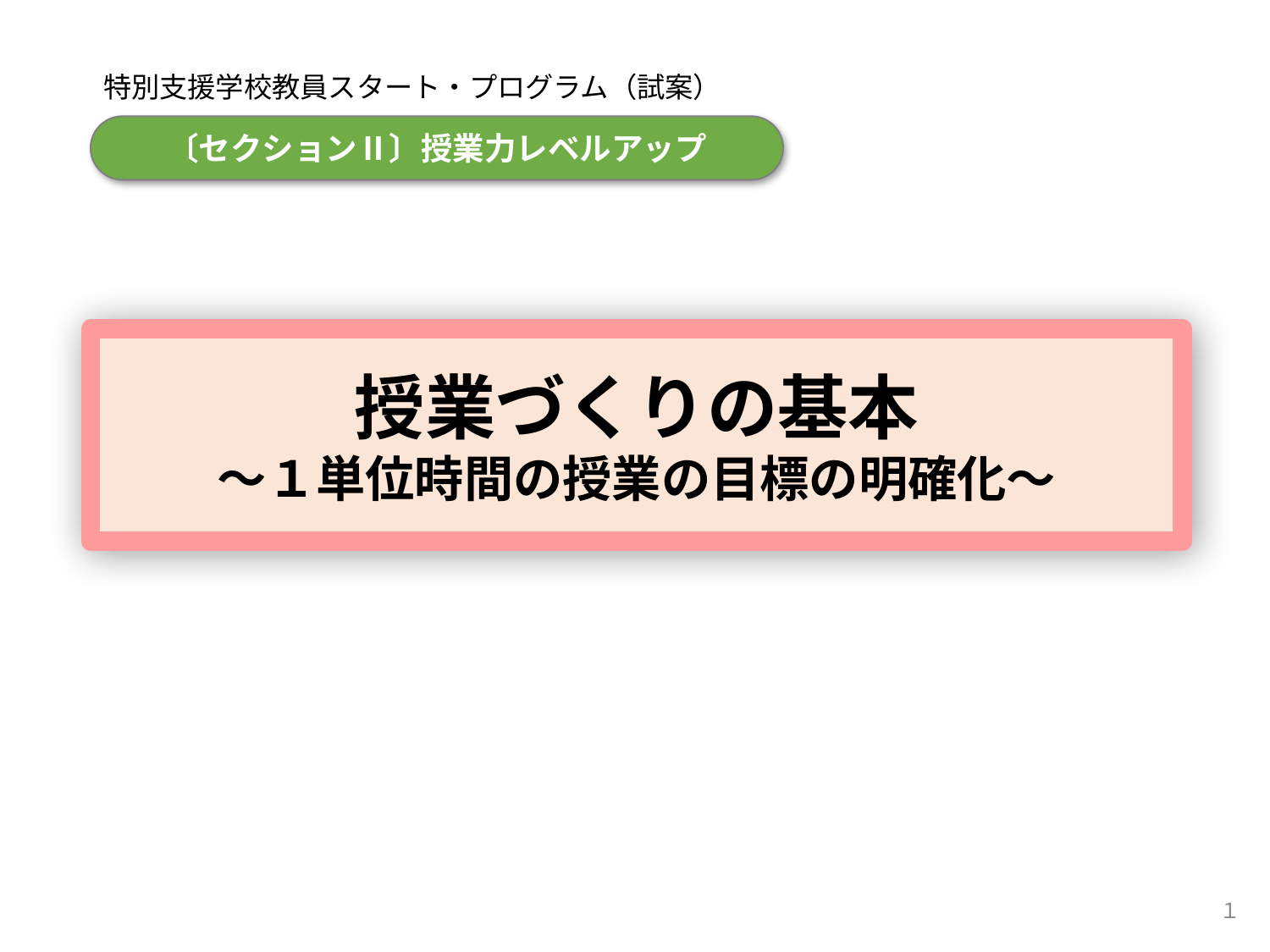

特別支援学校教員スタート・プログラム（試案）
〔セクションⅡ〕授業力レベルアップ
# 授業づくりの基本 ～１単位時間の授業の目標の明確化～
１